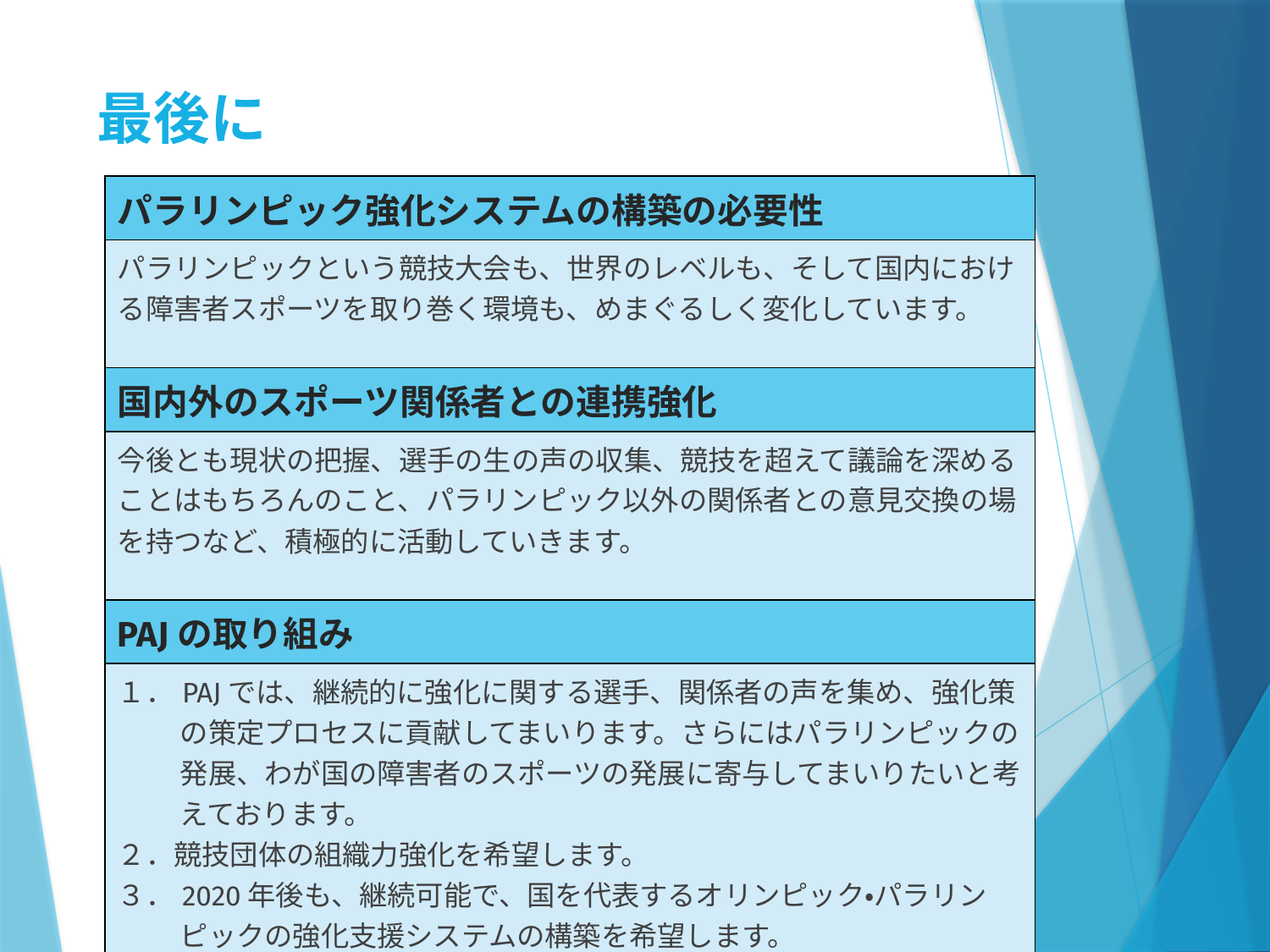

# 最後に
| パラリンピック強化システムの構築の必要性 |
| --- |
| パラリンピックという競技大会も、世界のレベルも、そして国内における障害者スポーツを取り巻く環境も、めまぐるしく変化しています。 |
| 国内外のスポーツ関係者との連携強化 |
| 今後とも現状の把握、選手の生の声の収集、競技を超えて議論を深めることはもちろんのこと、パラリンピック以外の関係者との意見交換の場を持つなど、積極的に活動していきます。 |
| PAJの取り組み |
| １．PAJでは、継続的に強化に関する選手、関係者の声を集め、強化策の策定プロセスに貢献してまいります。さらにはパラリンピックの発展、わが国の障害者のスポーツの発展に寄与してまいりたいと考えております。 ２．競技団体の組織力強化を希望します。 ３．2020年後も、継続可能で、国を代表するオリンピック・パラリンピックの強化支援システムの構築を希望します。 |
8